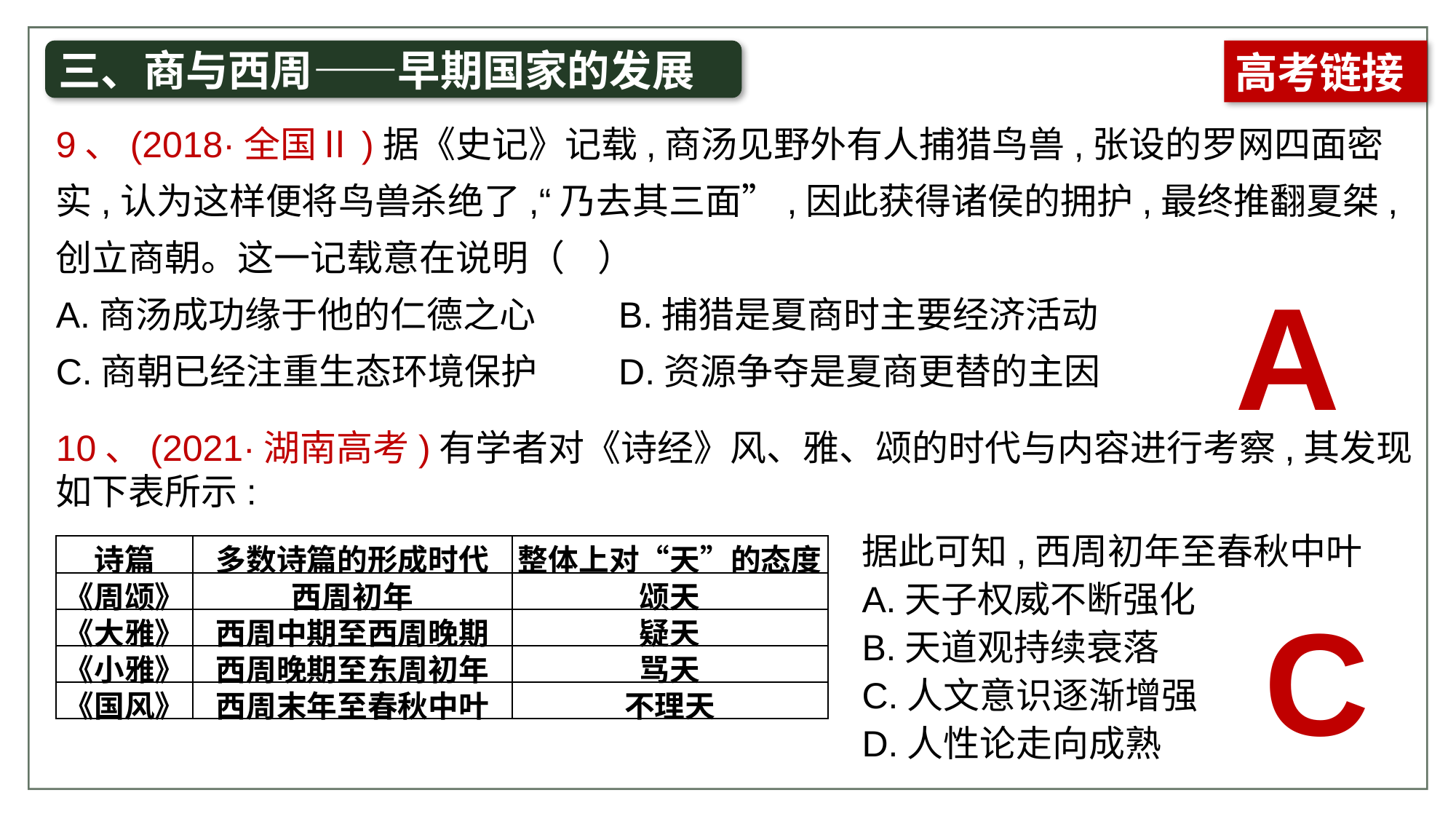

三、商与西周——早期国家的发展
高考链接
9、(2018·全国Ⅱ)据《史记》记载,商汤见野外有人捕猎鸟兽,张设的罗网四面密实,认为这样便将鸟兽杀绝了,“乃去其三面”,因此获得诸侯的拥护,最终推翻夏桀,创立商朝。这一记载意在说明（    ）
A.商汤成功缘于他的仁德之心	 B.捕猎是夏商时主要经济活动
C.商朝已经注重生态环境保护	 D.资源争夺是夏商更替的主因

A
10、(2021·湖南高考)有学者对《诗经》风、雅、颂的时代与内容进行考察,其发现如下表所示:
据此可知,西周初年至春秋中叶
A.天子权威不断强化
B.天道观持续衰落
C.人文意识逐渐增强
D.人性论走向成熟
| 诗篇 | 多数诗篇的形成时代 | 整体上对“天”的态度 |
| --- | --- | --- |
| 《周颂》 | 西周初年 | 颂天 |
| 《大雅》 | 西周中期至西周晚期 | 疑天 |
| 《小雅》 | 西周晚期至东周初年 | 骂天 |
| 《国风》 | 西周末年至春秋中叶 | 不理天 |
C